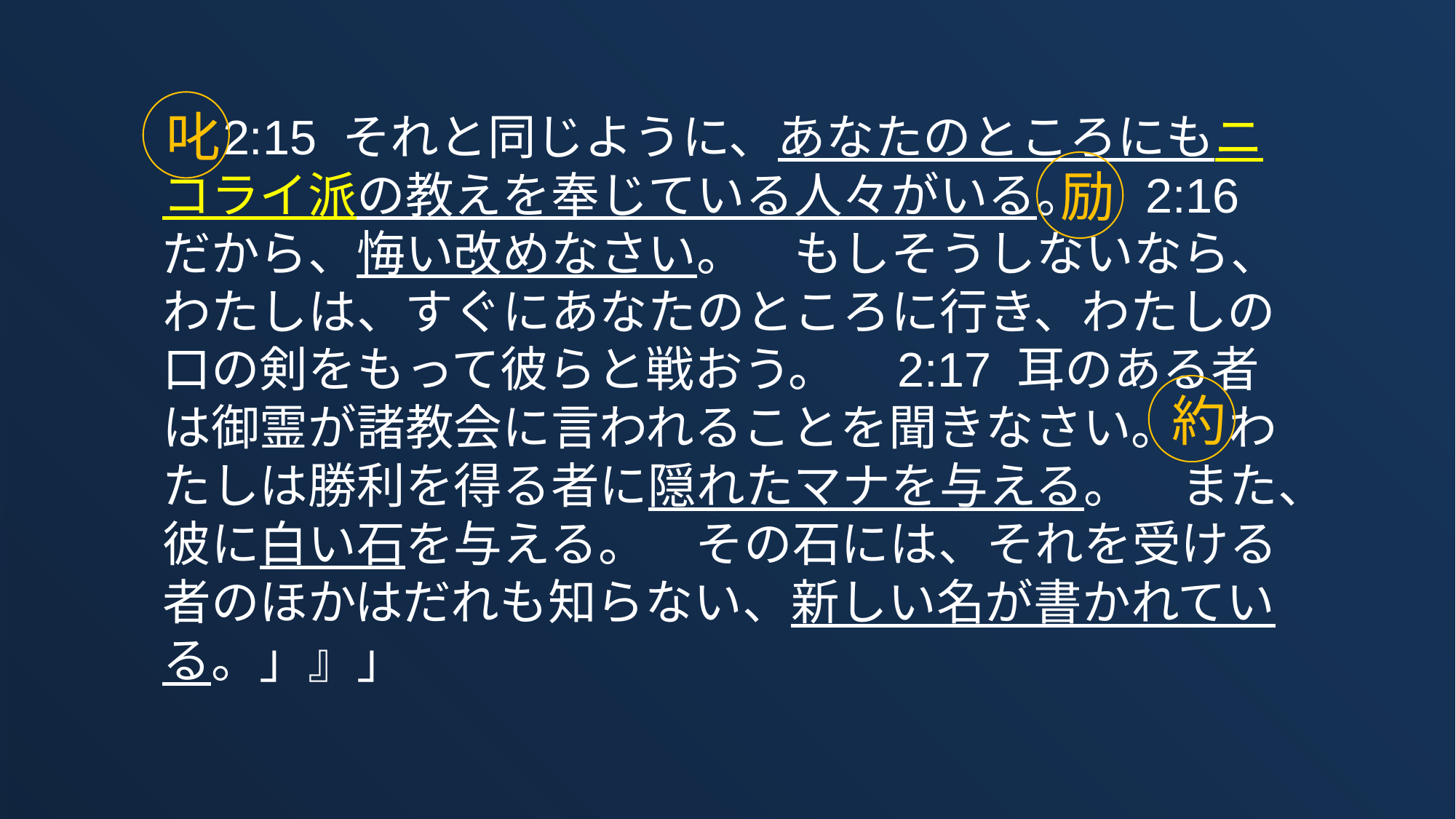

叱
　2:15 それと同じように、あなたのところにもニコライ派の教えを奉じている人々がいる。　2:16 だから、悔い改めなさい。　もしそうしないなら、わたしは、すぐにあなたのところに行き、わたしの口の剣をもって彼らと戦おう。　2:17 耳のある者は御霊が諸教会に言われることを聞きなさい。　わたしは勝利を得る者に隠れたマナを与える。　また、彼に白い石を与える。　その石には、それを受ける者のほかはだれも知らない、新しい名が書かれている。」』」
励
約